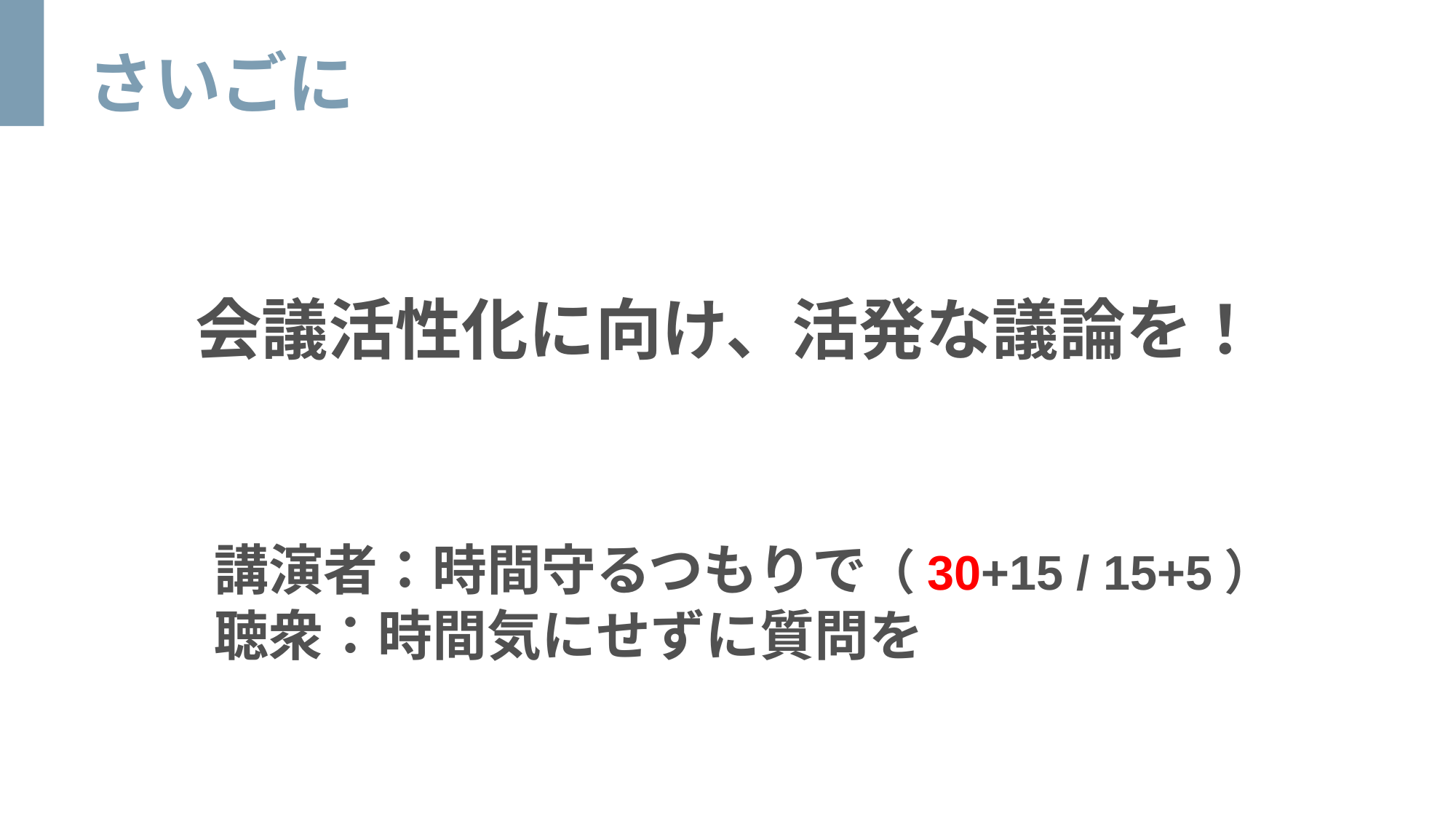

# さいごに
会議活性化に向け、活発な議論を！
講演者：時間守るつもりで（30+15 / 15+5）
聴衆：時間気にせずに質問を